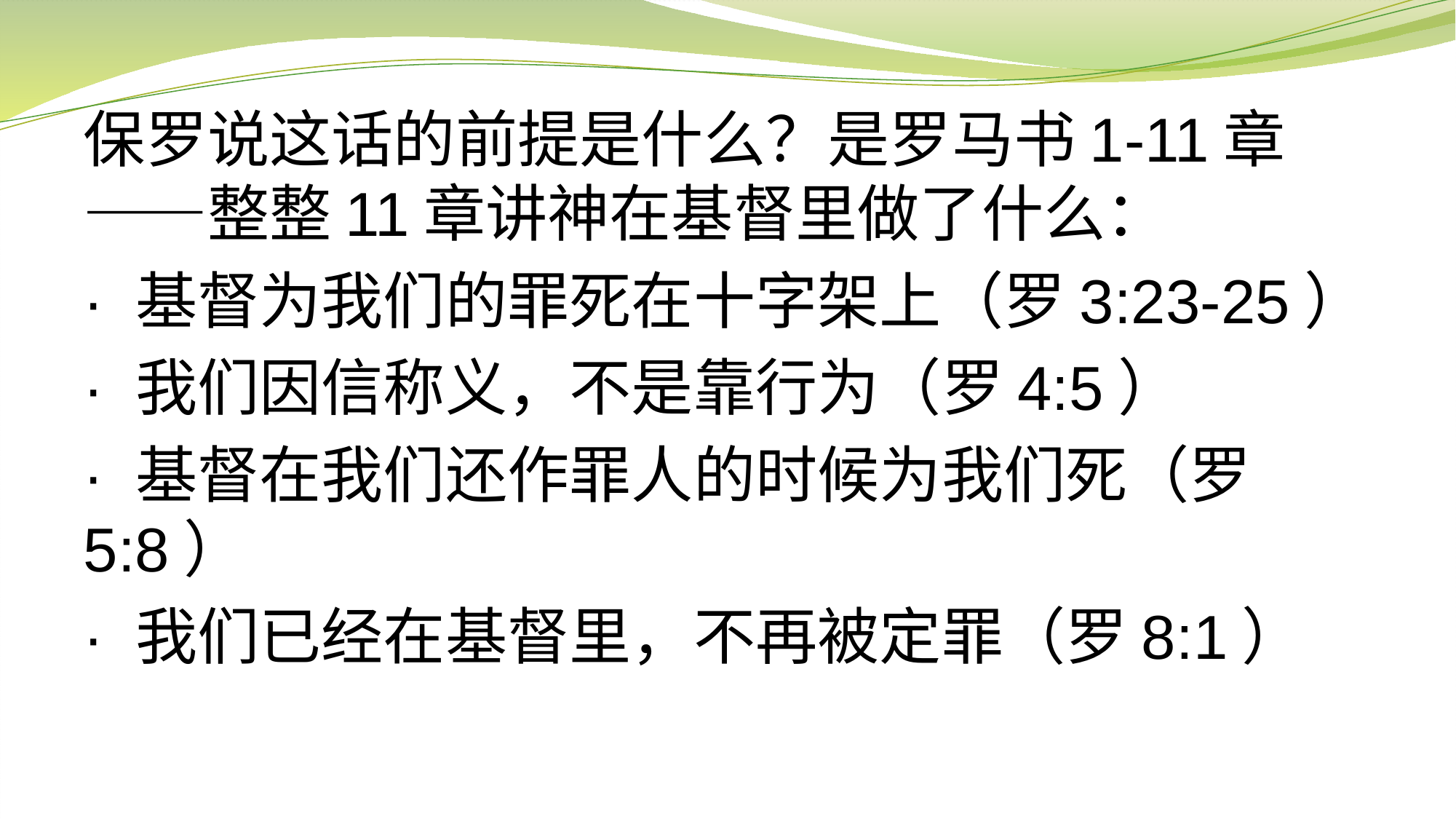

保罗说这话的前提是什么？是罗马书1-11章——整整11章讲神在基督里做了什么：
· 基督为我们的罪死在十字架上（罗3:23-25）
· 我们因信称义，不是靠行为（罗4:5）
· 基督在我们还作罪人的时候为我们死（罗5:8）
· 我们已经在基督里，不再被定罪（罗8:1）